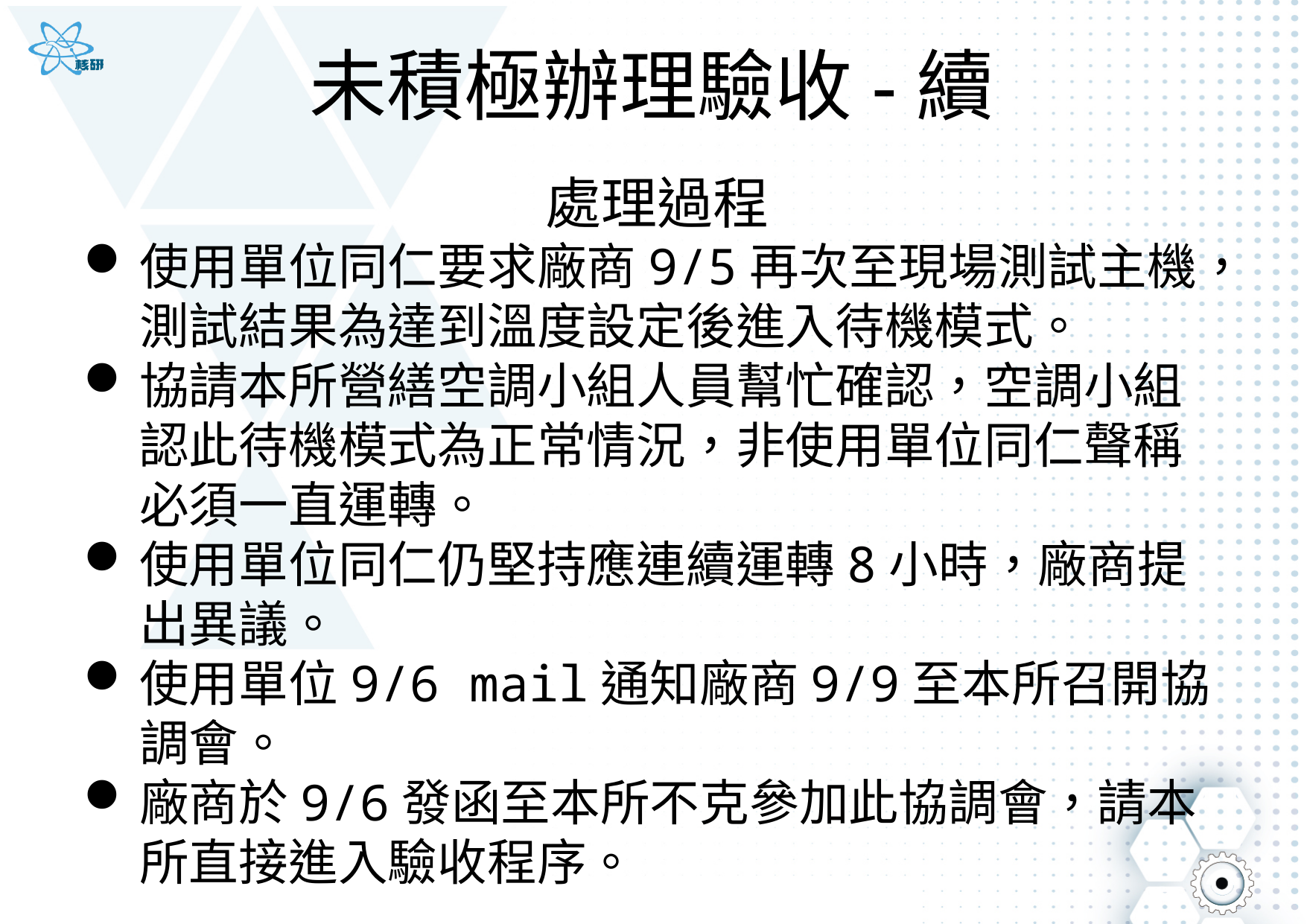

# 未積極辦理驗收-續
處理過程
使用單位同仁要求廠商9/5再次至現場測試主機，測試結果為達到溫度設定後進入待機模式。
協請本所營繕空調小組人員幫忙確認，空調小組認此待機模式為正常情況，非使用單位同仁聲稱必須一直運轉。
使用單位同仁仍堅持應連續運轉8小時，廠商提出異議。
使用單位9/6 mail通知廠商9/9至本所召開協調會。
廠商於9/6發函至本所不克參加此協調會，請本所直接進入驗收程序。